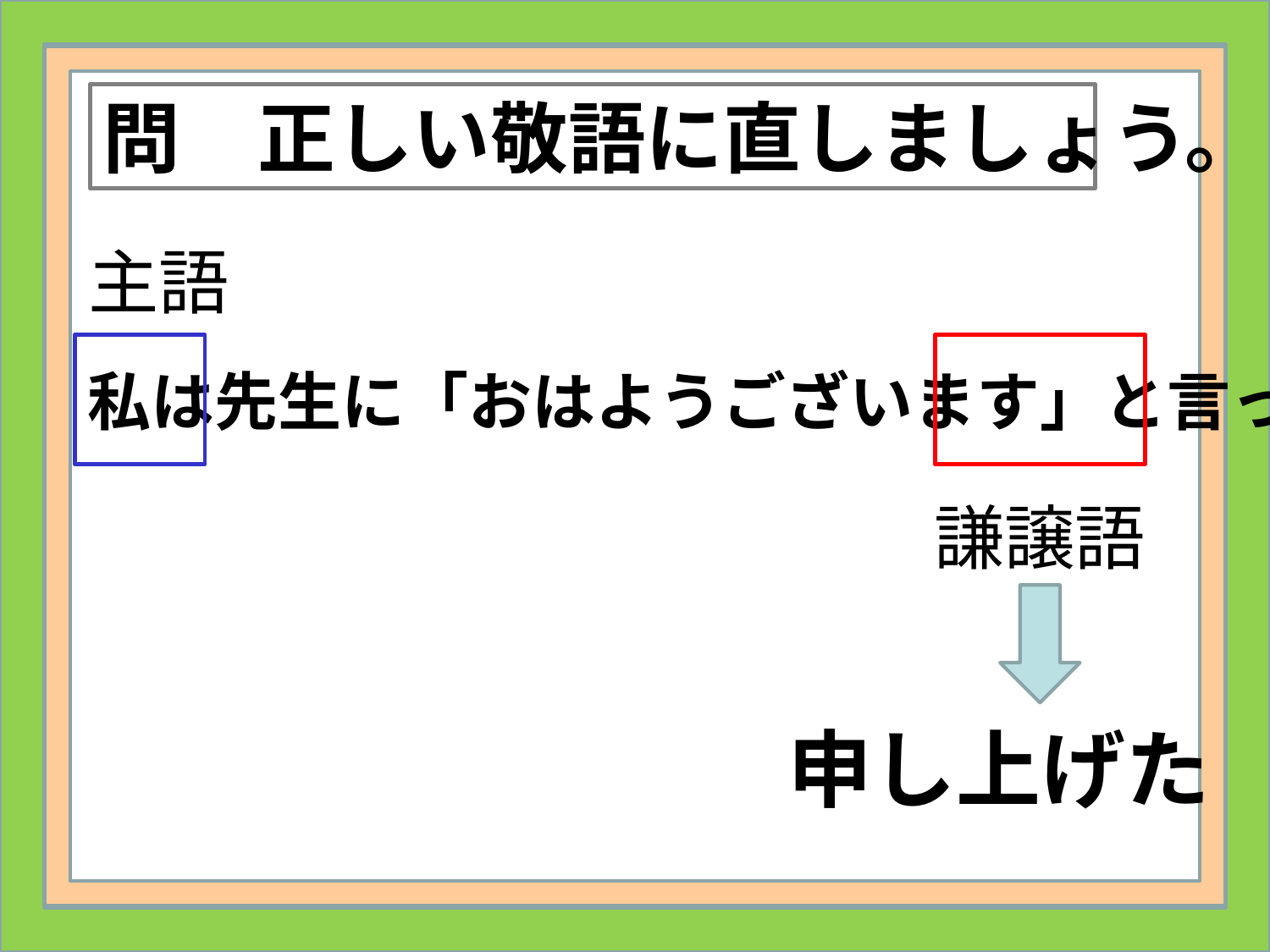

問　正しい敬語に直しましょう。
主語
私は先生に「おはようございます」と言った。

謙譲語

申し上げた